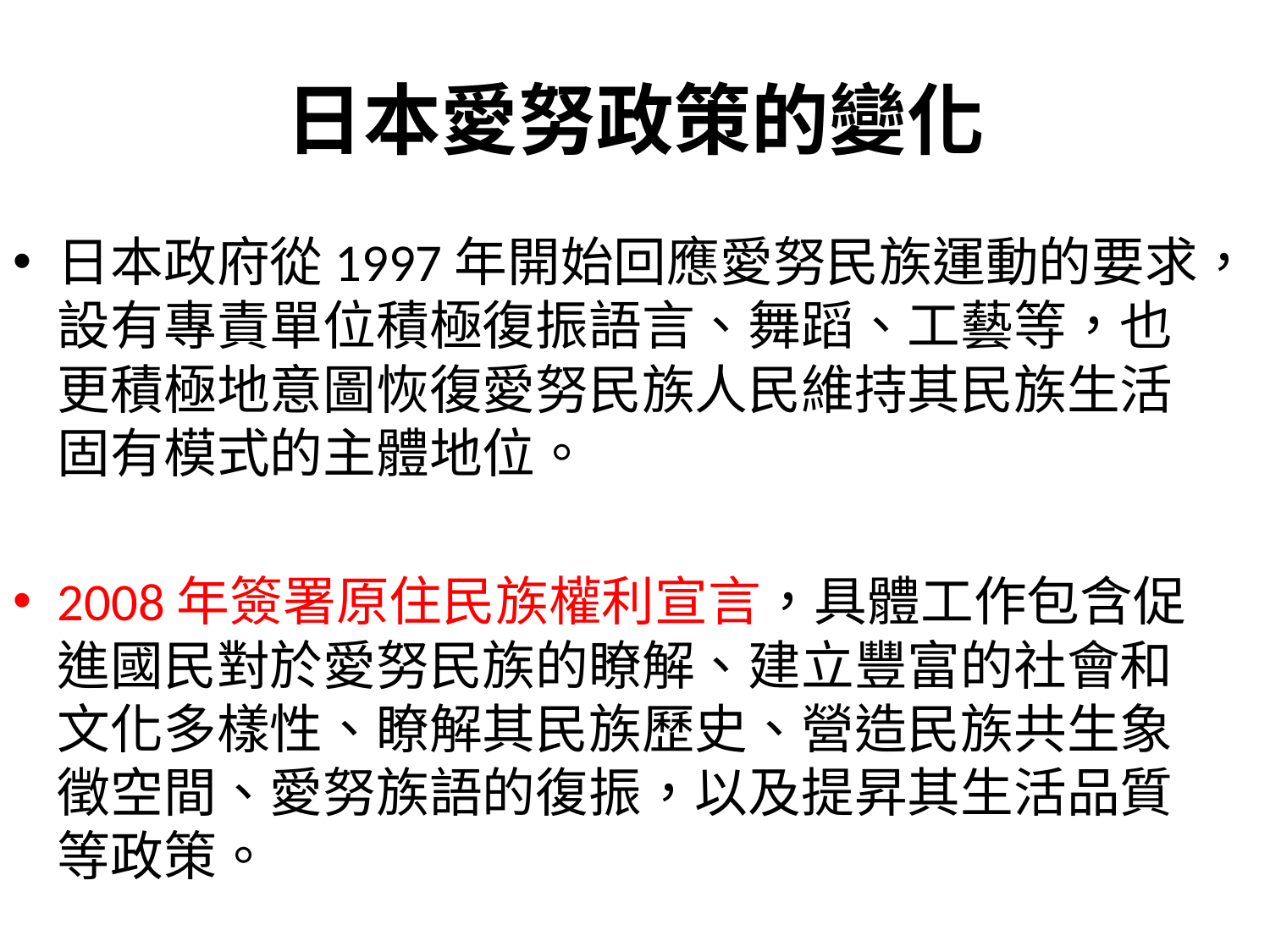

# 日本愛努政策的變化
日本政府從1997年開始回應愛努民族運動的要求，設有專責單位積極復振語言、舞蹈、工藝等，也更積極地意圖恢復愛努民族人民維持其民族生活固有模式的主體地位。

2008年簽署原住民族權利宣言，具體工作包含促進國民對於愛努民族的瞭解、建立豐富的社會和文化多樣性、瞭解其民族歷史、營造民族共生象徵空間、愛努族語的復振，以及提昇其生活品質等政策。